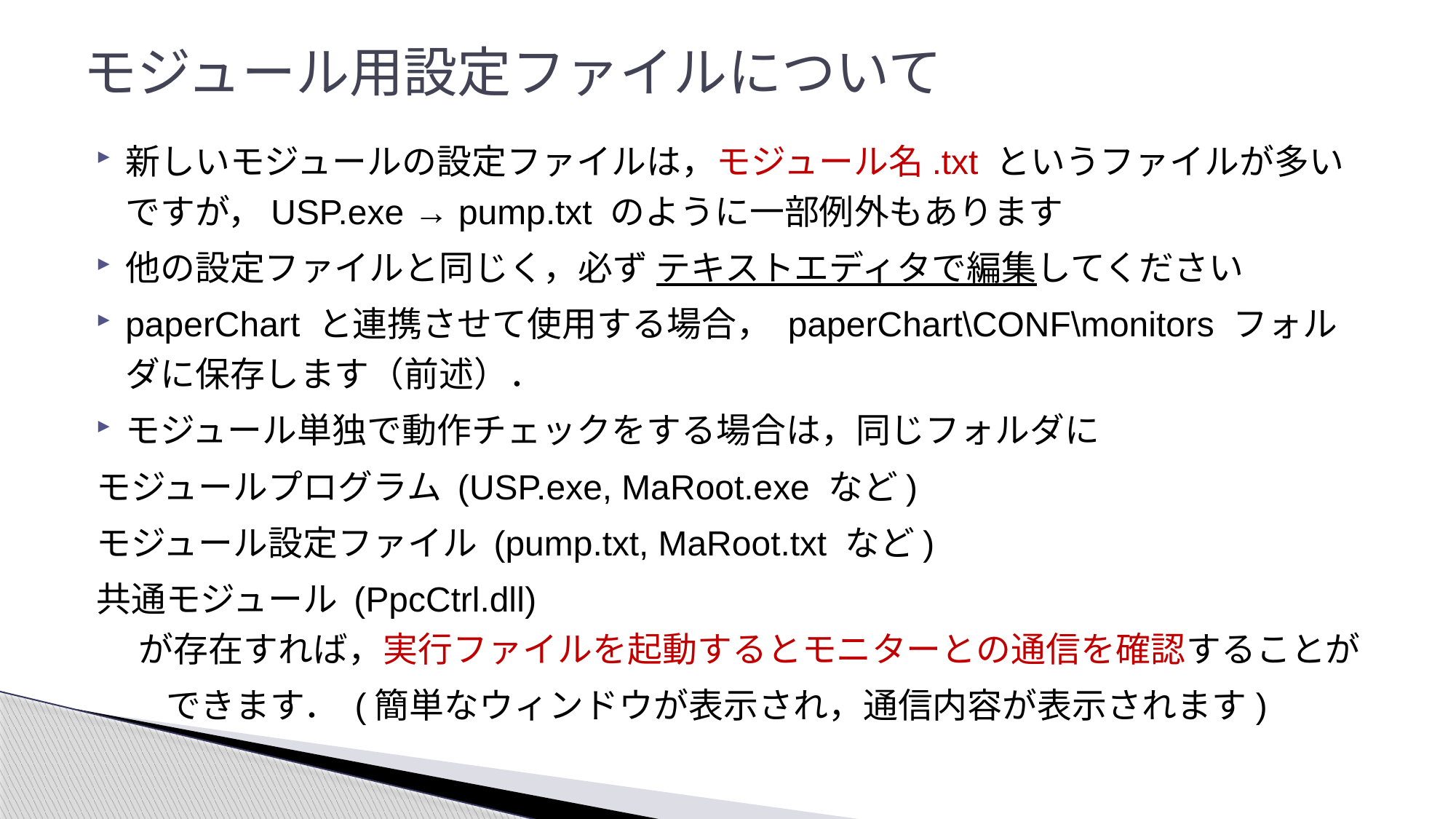

# モジュール用設定ファイルについて
新しいモジュールの設定ファイルは，モジュール名.txt というファイルが多いですが，USP.exe → pump.txt のように一部例外もあります
他の設定ファイルと同じく，必ず テキストエディタで編集してください
paperChart と連携させて使用する場合， paperChart\CONF\monitors フォルダに保存します（前述）．
モジュール単独で動作チェックをする場合は，同じフォルダに
	モジュールプログラム (USP.exe, MaRoot.exe など)
	モジュール設定ファイル (pump.txt, MaRoot.txt など)
	共通モジュール (PpcCtrl.dll)
　 が存在すれば，実行ファイルを起動するとモニターとの通信を確認することが
　　できます． (簡単なウィンドウが表示され，通信内容が表示されます)